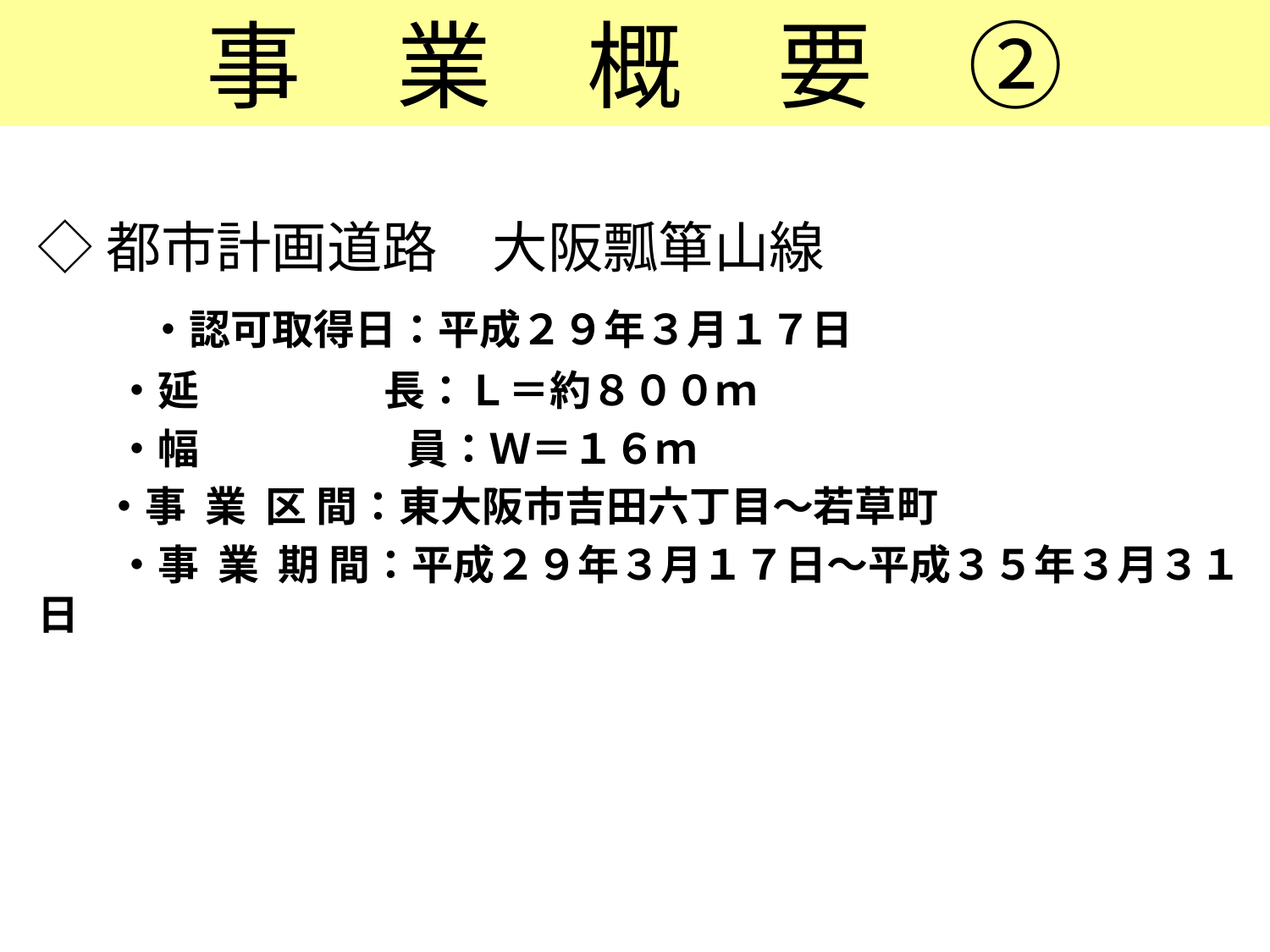

# 事　業　概　要　②
◇都市計画道路　大阪瓢箪山線
　　・認可取得日：平成２９年３月１７日
　    ・延　　　　  長：Ｌ＝約８００ｍ
　    ・幅　　　　　員：Ｗ＝１６ｍ
      ・事  業  区 間：東大阪市吉田六丁目～若草町
　    ・事  業  期 間：平成２９年３月１７日～平成３５年３月３１日